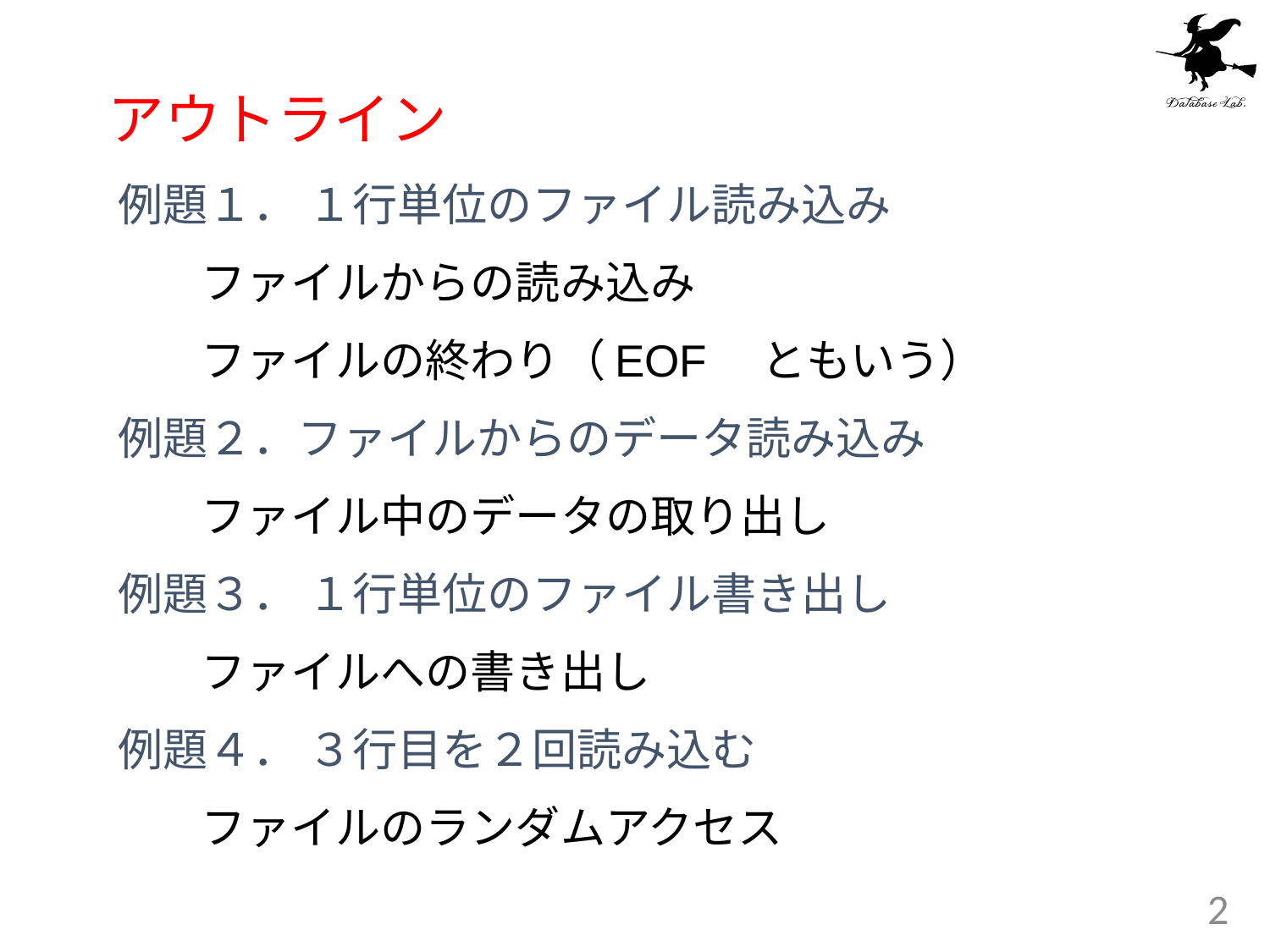

# アウトライン
例題１． １行単位のファイル読み込み
	ファイルからの読み込み
	ファイルの終わり（EOF　ともいう）
例題２．ファイルからのデータ読み込み
	ファイル中のデータの取り出し
例題３． １行単位のファイル書き出し
 	ファイルへの書き出し
例題４． ３行目を２回読み込む
	ファイルのランダムアクセス
2